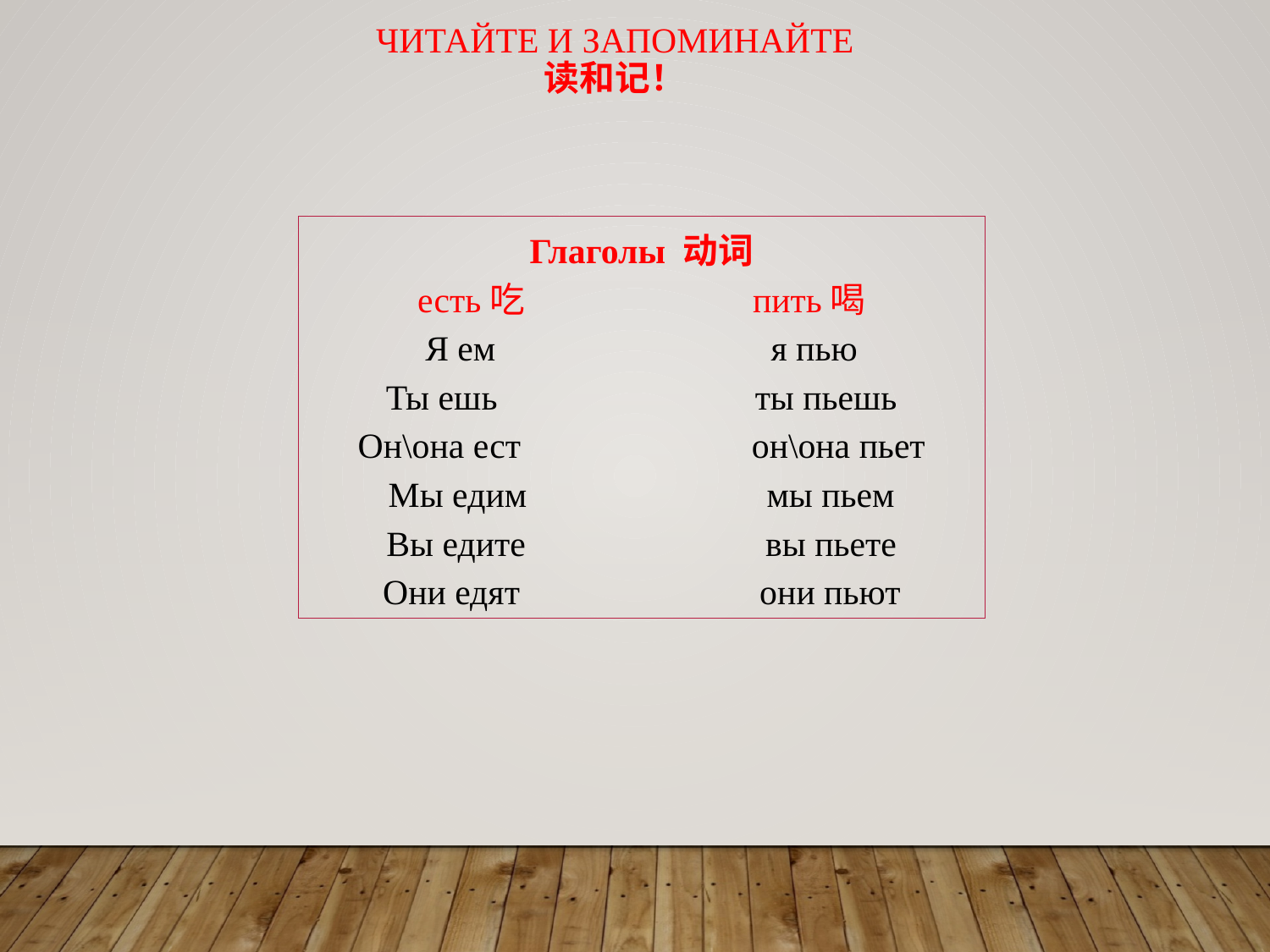

Читайте и запоминайте
读和记！
Глаголы 动词
есть吃                            пить喝
Я ем                               я пью
Ты ешь                             ты пьешь
Он\она ест                          он\она пьет
Мы едим                           мы пьем
Вы едите                           вы пьете
Они едят                           они пьют